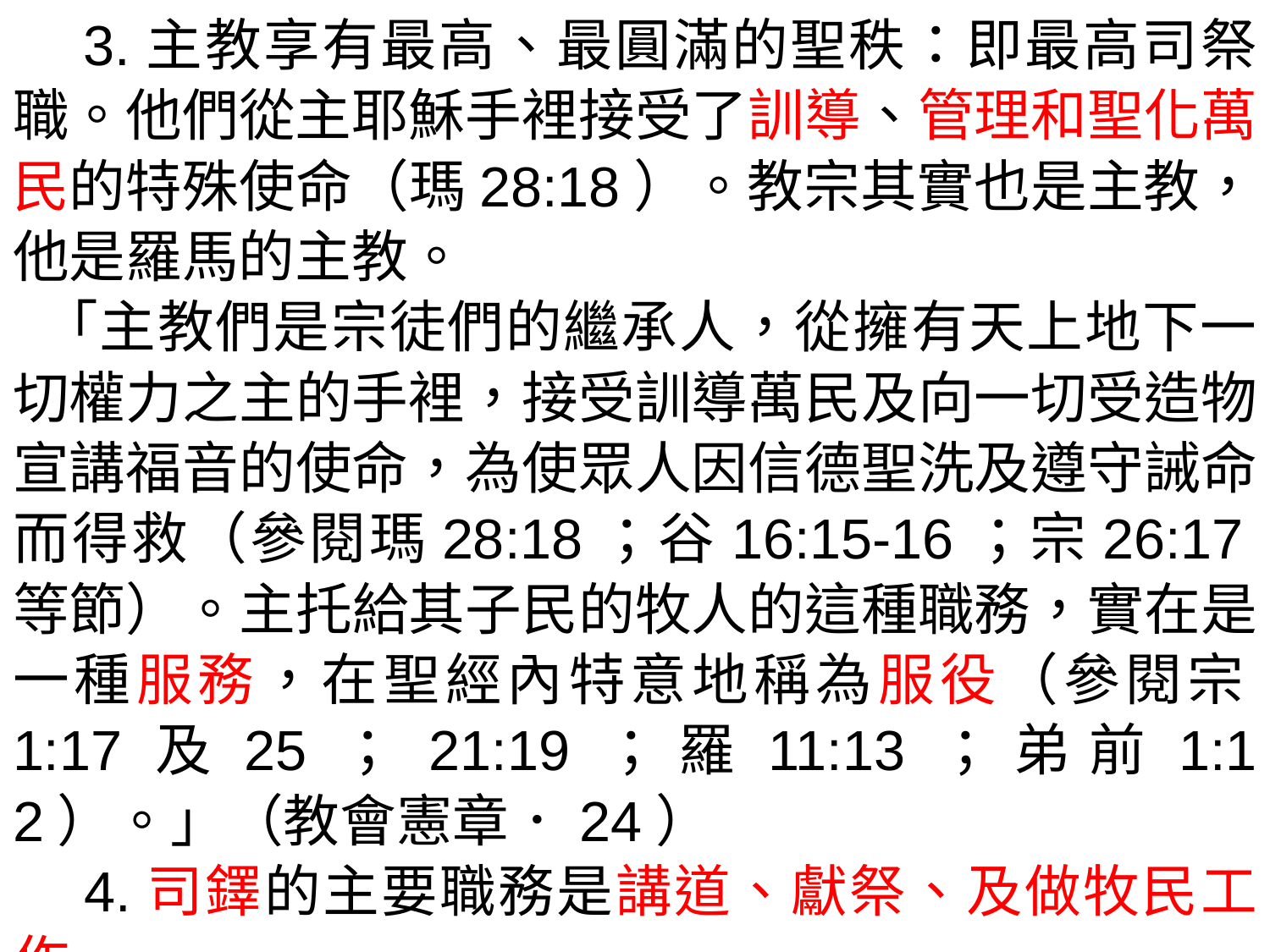

3.主教享有最高、最圓滿的聖秩：即最高司祭職。他們從主耶穌手裡接受了訓導、管理和聖化萬民的特殊使命（瑪28:18）。教宗其實也是主教，他是羅馬的主教。
 「主教們是宗徒們的繼承人，從擁有天上地下一切權力之主的手裡，接受訓導萬民及向一切受造物宣講福音的使命，為使眾人因信德聖洗及遵守誡命而得救（參閱瑪28:18；谷16:15-16；宗26:17等節）。主托給其子民的牧人的這種職務，實在是一種服務，在聖經內特意地稱為服役（參閱宗1:17及25；21:19；羅11:13；弟前1:12）。」（教會憲章．24）
  4.司鐸的主要職務是講道、獻祭、及做牧民工作